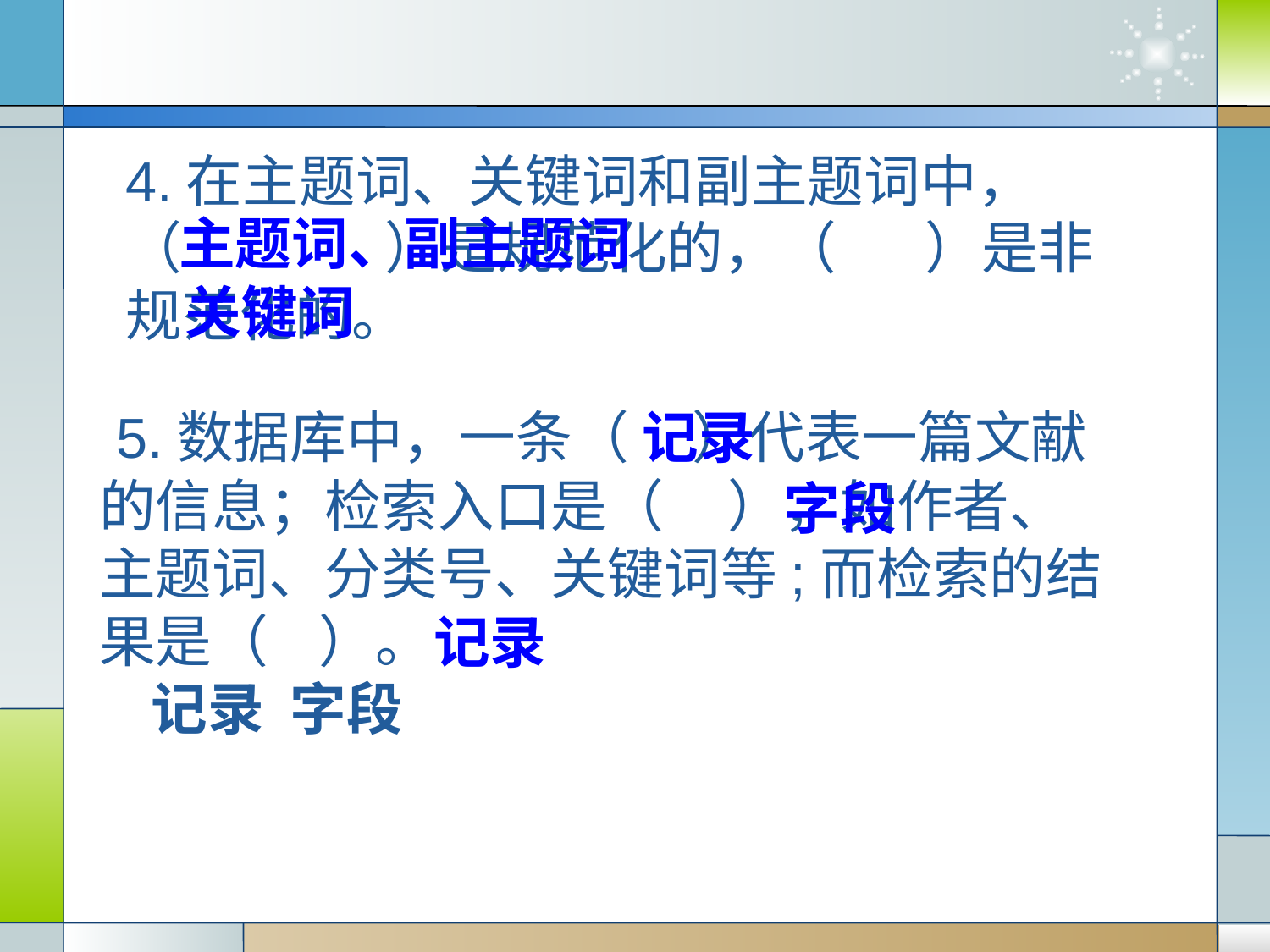

4.在主题词、关键词和副主题词中，         （                ）是规范化的，（       ）是非规范化的。
主题词、副主题词
关键词
 5.数据库中，一条（     ）代表一篇文献的信息；检索入口是（     ），如作者、主题词、分类号、关键词等;而检索的结果是（    ）。
   记录  字段
记录
字段
记录